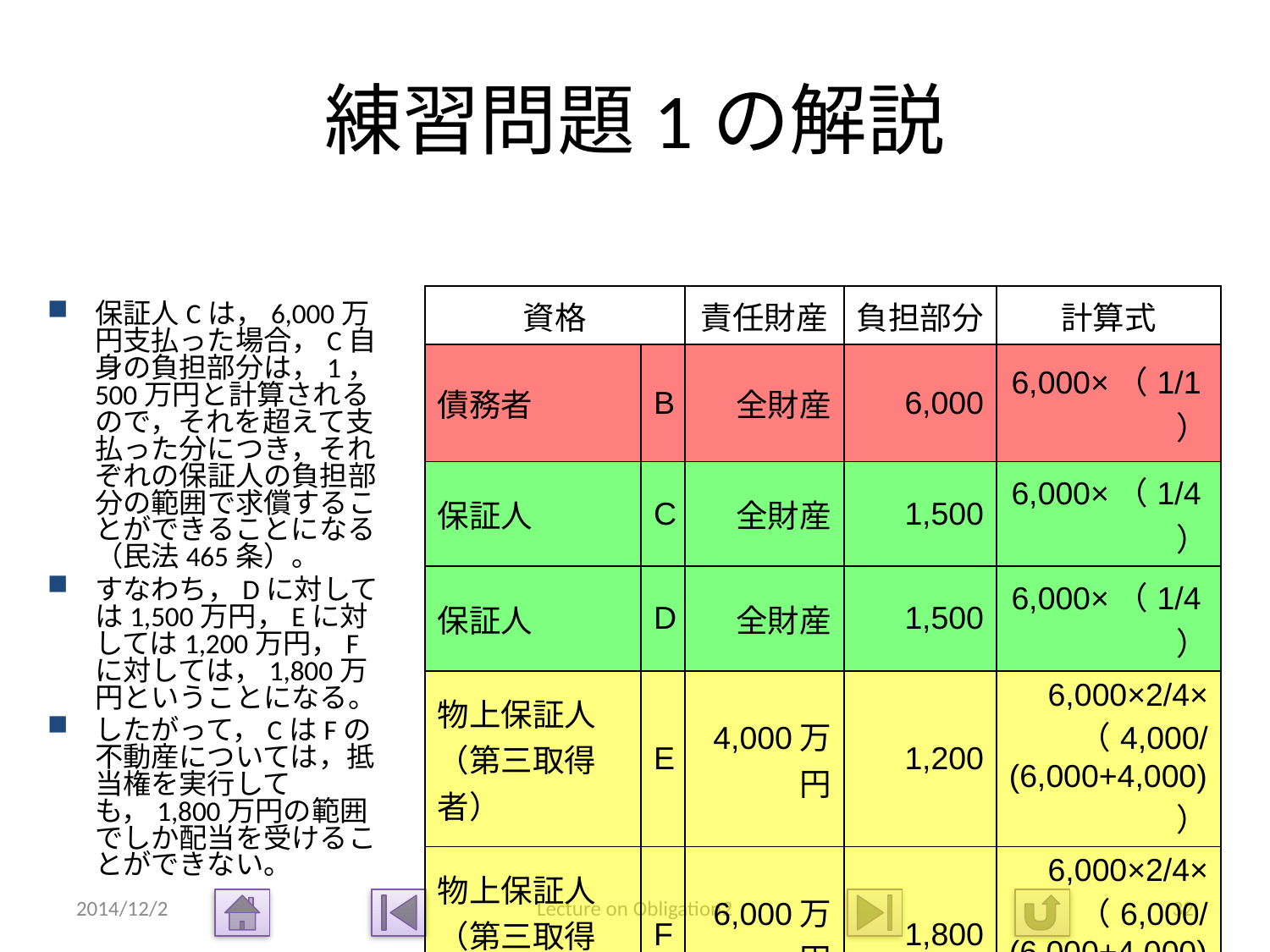

# 練習問題1の解説
| 資格 |  | 責任財産 | 負担部分 | 計算式 |
| --- | --- | --- | --- | --- |
| 債務者 | B | 全財産 | 6,000 | 6,000×（1/1） |
| 保証人 | C | 全財産 | 1,500 | 6,000×（1/4） |
| 保証人 | D | 全財産 | 1,500 | 6,000×（1/4） |
| 物上保証人 （第三取得者） | E | 4,000万円 | 1,200 | 6,000×2/4× （4,000/(6,000+4,000)） |
| 物上保証人 （第三取得者） | F | 6,000万円 | 1,800 | 6,000×2/4× （6,000/(6,000+4,000)） |
保証人Cは，6,000万円支払った場合，C自身の負担部分は，1，500万円と計算されるので，それを超えて支払った分につき，それぞれの保証人の負担部分の範囲で求償することができることになる（民法465条）。
すなわち，Dに対しては1,500万円，Eに対しては1,200万円，Fに対しては，1,800万円ということになる。
したがって，CはFの不動産については，抵当権を実行しても，1,800万円の範囲でしか配当を受けることができない。
2014/12/2
Lecture on Obligation2
32